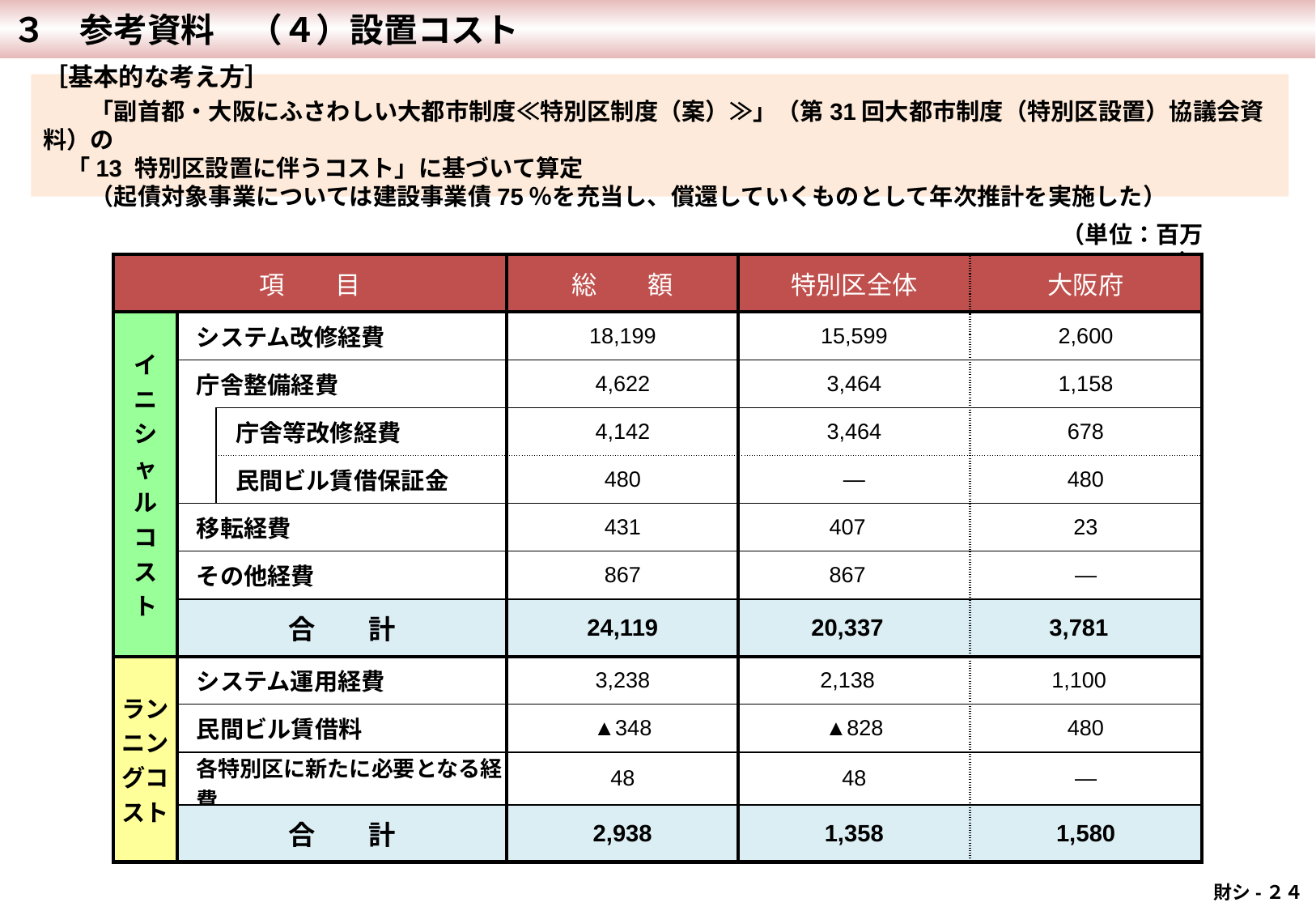

３　参考資料　（４）設置コスト
［基本的な考え方］
　　「副首都・大阪にふさわしい大都市制度≪特別区制度（案）≫」（第31回大都市制度（特別区設置）協議会資料）の
　「13 特別区設置に伴うコスト」に基づいて算定
　　（起債対象事業については建設事業債75％を充当し、償還していくものとして年次推計を実施した）
（単位：百万円）
| 項　　目 |  |  | 総　　額 | 特別区全体 | 大阪府 |
| --- | --- | --- | --- | --- | --- |
| イニシャルコスト | システム改修経費 |  | 18,199 | 15,599 | 2,600 |
|  | 庁舎整備経費 |  | 4,622 | 3,464 | 1,158 |
|  |  | 庁舎等改修経費 | 4,142 | 3,464 | 678 |
|  |  | 民間ビル賃借保証金 | 480 | ― | 480 |
|  | 移転経費 |  | 431 | 407 | 23 |
|  | その他経費 |  | 867 | 867 | ― |
|  | 合　　計 |  | 24,119 | 20,337 | 3,781 |
| ランニングコスト | システム運用経費 |  | 3,238 | 2,138 | 1,100 |
|  | 民間ビル賃借料 |  | ▲348 | ▲828 | 480 |
|  | 各特別区に新たに必要となる経費 |  | 48 | 48 | ― |
|  | 合　　計 |  | 2,938 | 1,358 | 1,580 |
 財シ-２４